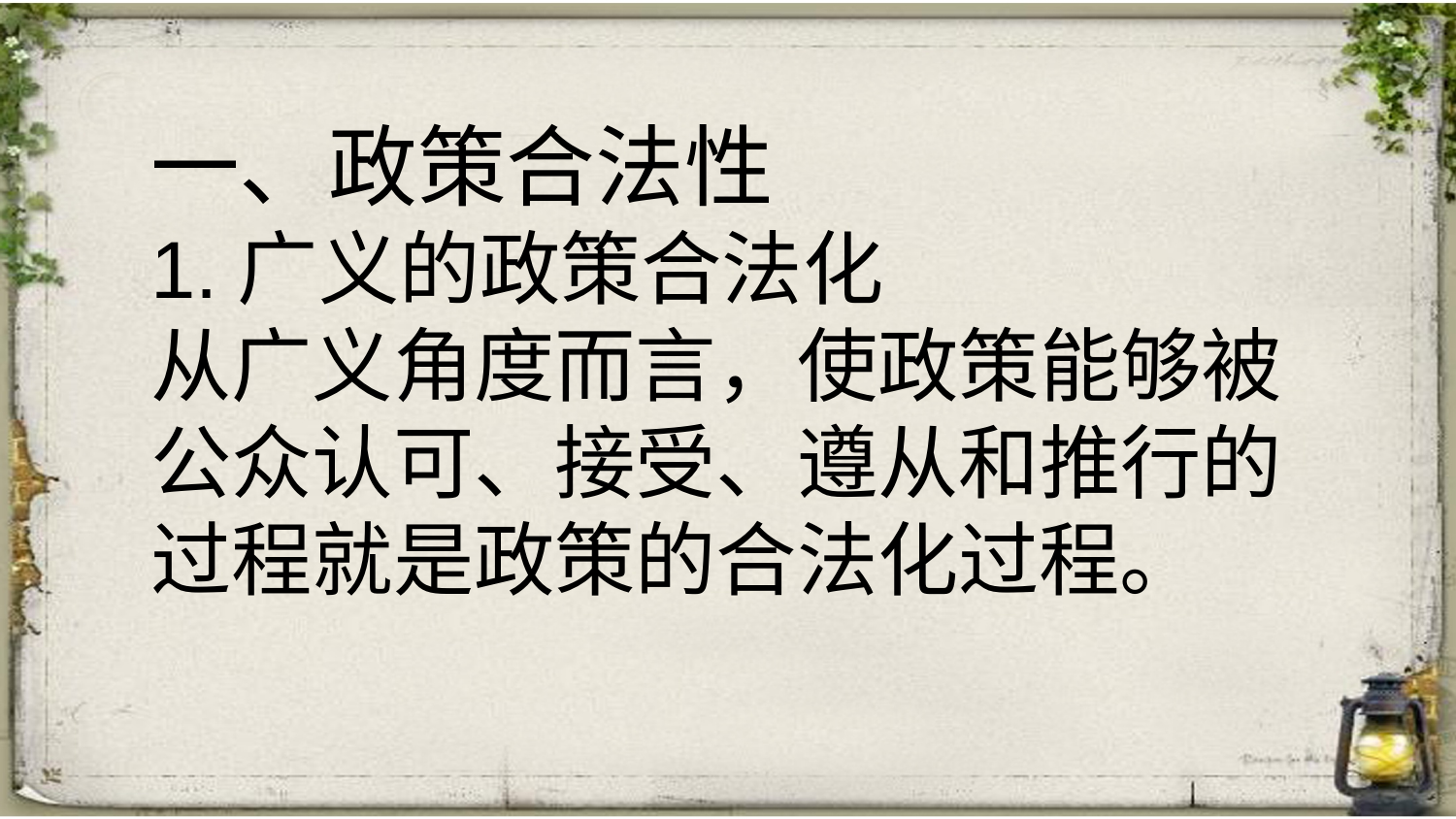

一、政策合法性
1.广义的政策合法化
从广义角度而言，使政策能够被公众认可、接受、遵从和推行的过程就是政策的合法化过程。